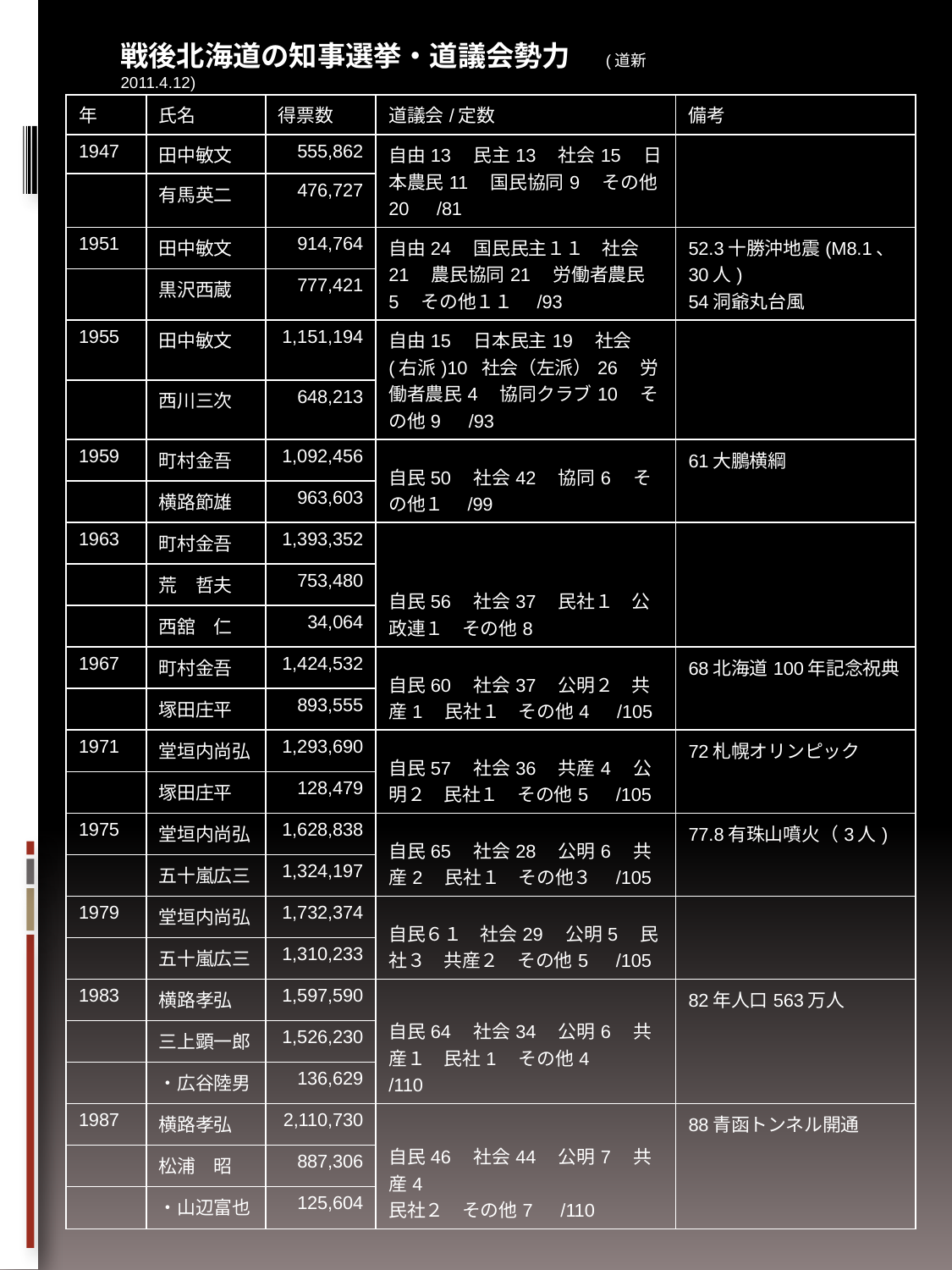

戦後北海道の知事選挙・道議会勢力　(道新2011.4.12)
#
| 年 | 氏名 | 得票数 | 道議会/定数 | 備考 |
| --- | --- | --- | --- | --- |
| 1947 | 田中敏文 | 555,862 | 自由13　民主13　社会15　日本農民11　国民協同9　その他20　/81 |  |
|  | 有馬英二 | 476,727 |  |  |
| 1951 | 田中敏文 | 914,764 | 自由24　国民民主１１　社会21　農民協同21　労働者農民5　その他１１　/93 | 52.3十勝沖地震(M8.1、30人) 54洞爺丸台風 |
|  | 黒沢西蔵 | 777,421 |  |  |
| 1955 | 田中敏文 | 1,151,194 | 自由15　日本民主19　社会(右派)10 社会（左派）26　労働者農民4　協同クラブ10　その他9　/93 |  |
|  | 西川三次 | 648,213 |  |  |
| 1959 | 町村金吾 | 1,092,456 | 自民50　社会42　協同6　その他１　/99 | 61大鵬横綱 |
|  | 横路節雄 | 963,603 |  |  |
| 1963 | 町村金吾 | 1,393,352 | 自民56　社会37　民社１　公政連１　その他8 |  |
|  | 荒　哲夫 | 753,480 |  |  |
|  | 西舘　仁 | 34,064 |  |  |
| 1967 | 町村金吾 | 1,424,532 | 自民60　社会37　公明２　共産1　民社１　その他4　/105 | 68北海道100年記念祝典 |
|  | 塚田庄平 | 893,555 |  |  |
| 1971 | 堂垣内尚弘 | 1,293,690 | 自民57　社会36　共産4　公明２　民社１　その他5　/105 | 72札幌オリンピック |
|  | 塚田庄平 | 128,479 |  |  |
| 1975 | 堂垣内尚弘 | 1,628,838 | 自民65　社会28　公明6　共産2　民社１　その他３　/105 | 77.8有珠山噴火（3人) |
|  | 五十嵐広三 | 1,324,197 |  |  |
| 1979 | 堂垣内尚弘 | 1,732,374 | 自民６１　社会29　公明5　民社３　共産２　その他5　/105 |  |
|  | 五十嵐広三 | 1,310,233 |  |  |
| 1983 | 横路孝弘 | 1,597,590 | 自民64　社会34　公明6　共産１　民社1　その他4　/110 | 82年人口563万人 |
|  | 三上顕一郎 | 1,526,230 |  |  |
|  | ・広谷陸男 | 136,629 |  |  |
| 1987 | 横路孝弘 | 2,110,730 | 自民46　社会44　公明7　共産4 民社２　その他7　/110 | 88青函トンネル開通 |
|  | 松浦　昭 | 887,306 |  |  |
|  | ・山辺富也 | 125,604 |  |  |